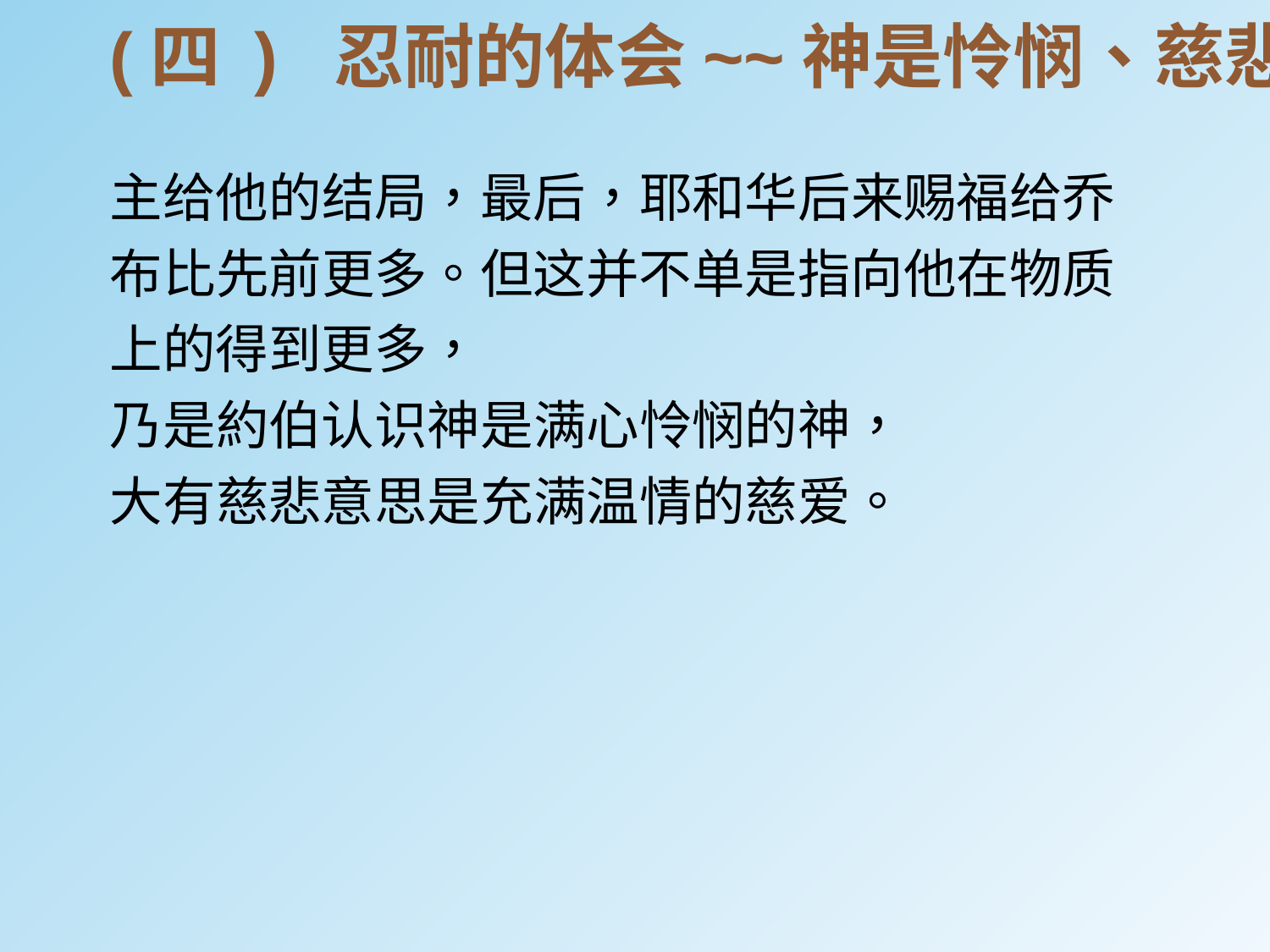

(四 )  忍耐的体会~~神是怜悯、慈悲
主给他的结局，最后，耶和华后来赐福给乔布比先前更多。但这并不单是指向他在物质上的得到更多，
乃是約伯认识神是满心怜悯的神，
大有慈悲意思是充满温情的慈爱。